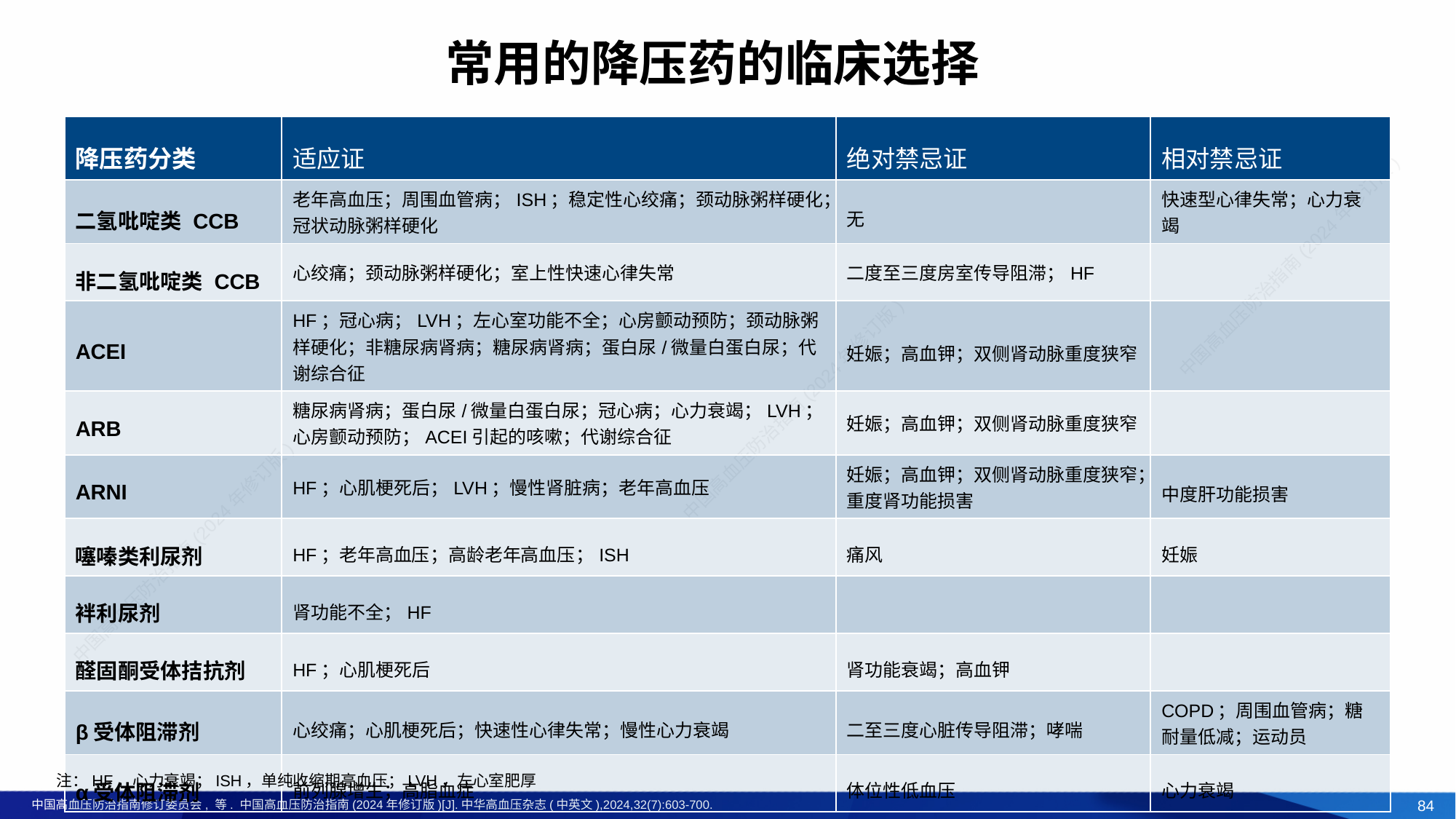

# 常用的降压药的临床选择
| 降压药分类 | 适应证 | 绝对禁忌证 | 相对禁忌证 |
| --- | --- | --- | --- |
| 二氢吡啶类 CCB | 老年高血压；周围血管病；ISH；稳定性心绞痛；颈动脉粥样硬化；冠状动脉粥样硬化 | 无 | 快速型心律失常；心力衰竭 |
| 非二氢吡啶类 CCB | 心绞痛；颈动脉粥样硬化；室上性快速心律失常 | 二度至三度房室传导阻滞；HF |  |
| ACEI | HF；冠心病；LVH；左心室功能不全；心房颤动预防；颈动脉粥样硬化；非糖尿病肾病；糖尿病肾病；蛋白尿/微量白蛋白尿；代谢综合征 | 妊娠；高血钾；双侧肾动脉重度狭窄 |  |
| ARB | 糖尿病肾病；蛋白尿/微量白蛋白尿；冠心病；心力衰竭；LVH；心房颤动预防；ACEI引起的咳嗽；代谢综合征 | 妊娠；高血钾；双侧肾动脉重度狭窄 |  |
| ARNI | HF；心肌梗死后；LVH；慢性肾脏病；老年高血压 | 妊娠；高血钾；双侧肾动脉重度狭窄；重度肾功能损害 | 中度肝功能损害 |
| 噻嗪类利尿剂 | HF；老年高血压；高龄老年高血压；ISH | 痛风 | 妊娠 |
| 袢利尿剂 | 肾功能不全；HF |  |  |
| 醛固酮受体拮抗剂 | HF；心肌梗死后 | 肾功能衰竭；高血钾 |  |
| β受体阻滞剂 | 心绞痛；心肌梗死后；快速性心律失常；慢性心力衰竭 | 二至三度心脏传导阻滞；哮喘 | COPD；周围血管病；糖耐量低减；运动员 |
| α受体阻滞剂 | 前列腺增生；高脂血症 | 体位性低血压 | 心力衰竭 |
注：HF，心力衰竭；ISH，单纯收缩期高血压；LVH，左心室肥厚